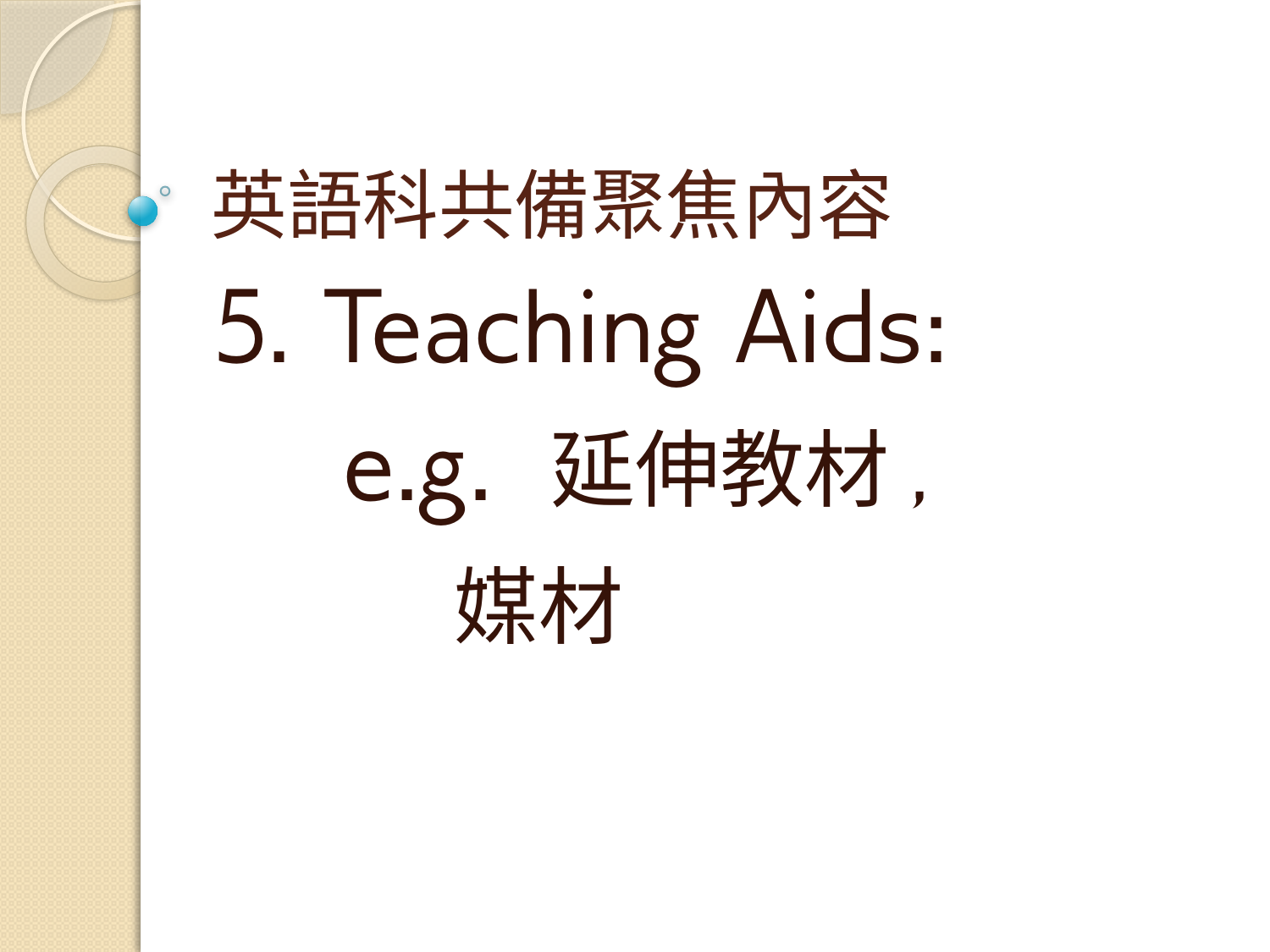

# 英語科共備聚焦內容
5. Teaching Aids:
    e.g. 延伸教材,
         媒材